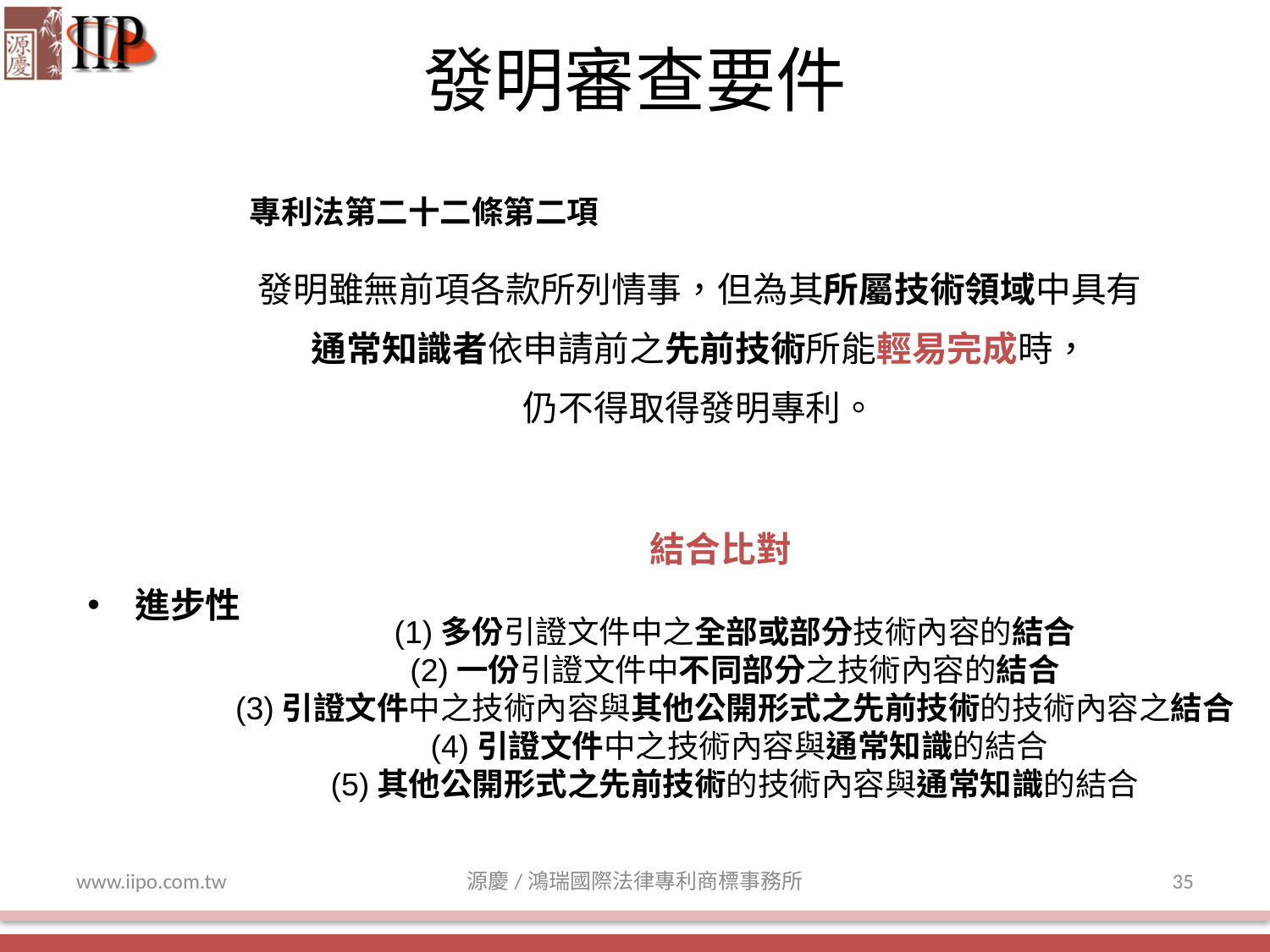

發明審查要件
專利法第二十二條第二項
發明雖無前項各款所列情事，但為其所屬技術領域中具有通常知識者依申請前之先前技術所能輕易完成時，
仍不得取得發明專利。

進步性

結合比對
(1)多份引證文件中之全部或部分技術內容的結合
(2)一份引證文件中不同部分之技術內容的結合
(3)引證文件中之技術內容與其他公開形式之先前技術的技術內容之結合
 (4)引證文件中之技術內容與通常知識的結合
(5)其他公開形式之先前技術的技術內容與通常知識的結合
www.iipo.com.tw
源慶/鴻瑞國際法律專利商標事務所
35